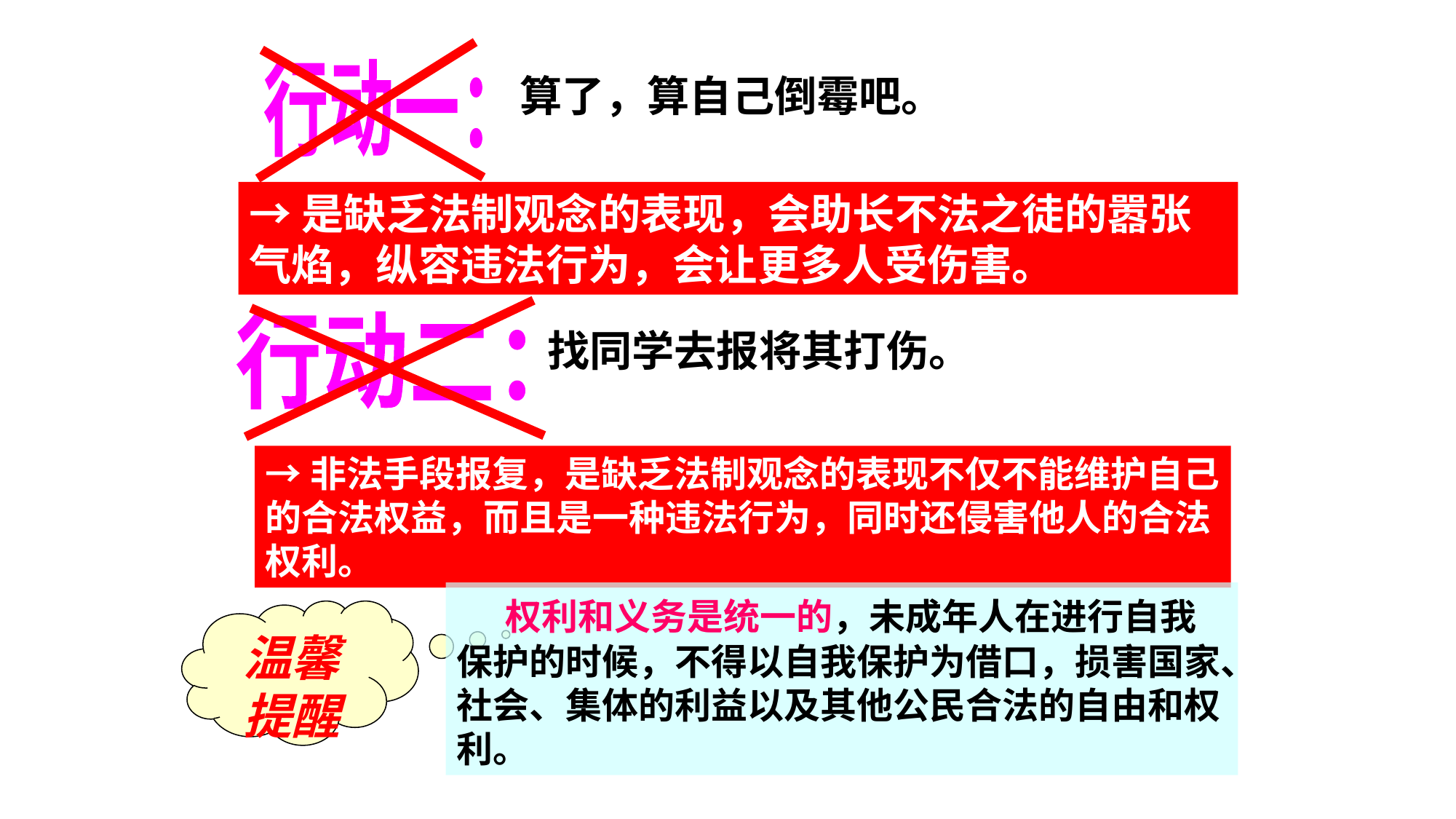

行动一：
算了，算自己倒霉吧。
→是缺乏法制观念的表现，会助长不法之徒的嚣张气焰，纵容违法行为，会让更多人受伤害。

行动二：
找同学去报将其打伤。
→非法手段报复，是缺乏法制观念的表现不仅不能维护自己的合法权益，而且是一种违法行为，同时还侵害他人的合法权利。
    权利和义务是统一的，未成年人在进行自我保护的时候，不得以自我保护为借口，损害国家、社会、集体的利益以及其他公民合法的自由和权利。
温馨提醒